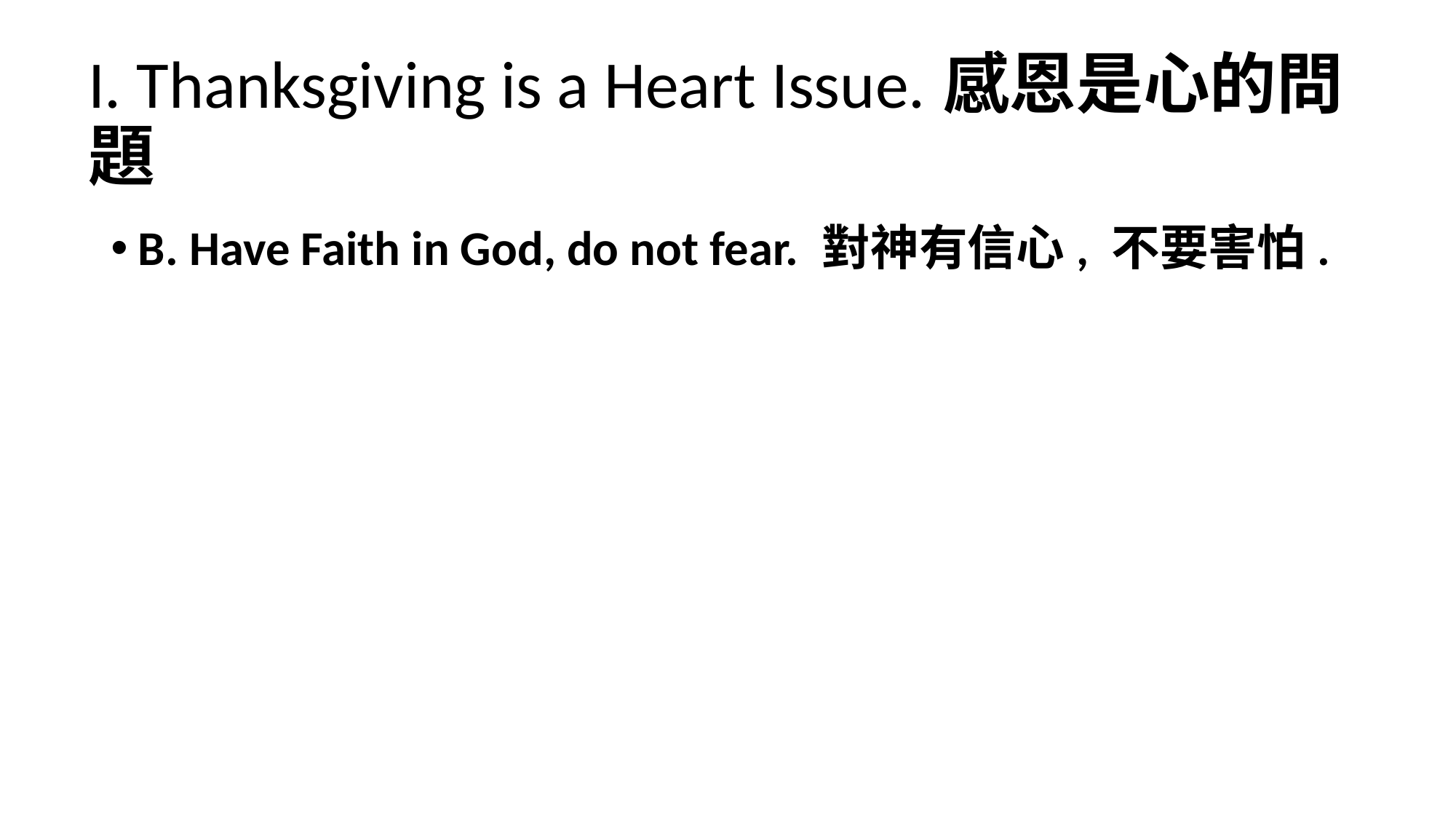

# I. Thanksgiving is a Heart Issue.感恩是心的問題
B. Have Faith in God, do not fear. 對神有信心, 不要害怕.